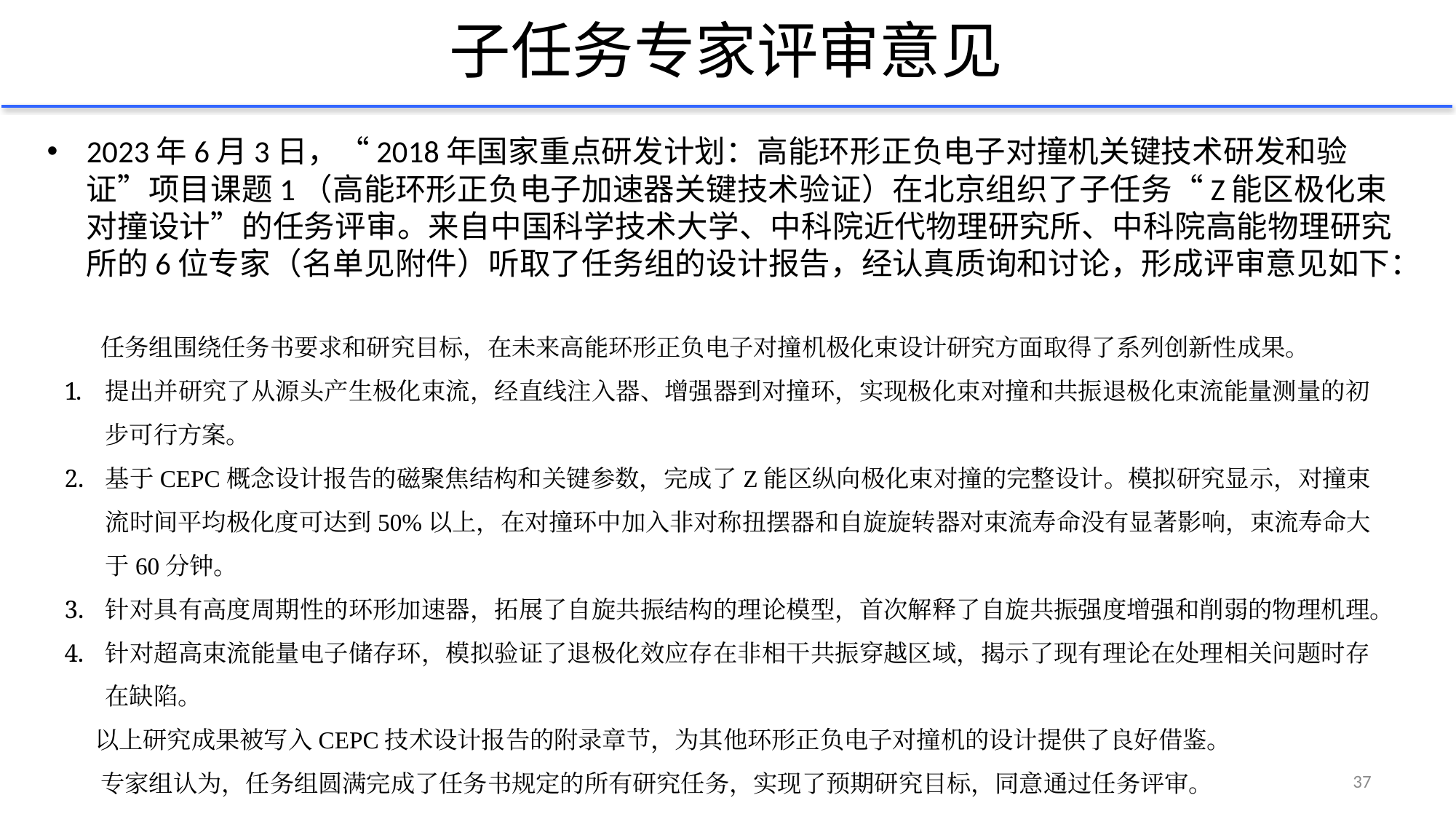

# 子任务专家评审意见
2023年6月3日，“2018年国家重点研发计划：高能环形正负电子对撞机关键技术研发和验证”项目课题1（高能环形正负电子加速器关键技术验证）在北京组织了子任务“Z能区极化束对撞设计”的任务评审。来自中国科学技术大学、中科院近代物理研究所、中科院高能物理研究所的6位专家（名单见附件）听取了任务组的设计报告，经认真质询和讨论，形成评审意见如下：

任务组围绕任务书要求和研究目标，在未来高能环形正负电子对撞机极化束设计研究方面取得了系列创新性成果。
提出并研究了从源头产生极化束流，经直线注入器、增强器到对撞环，实现极化束对撞和共振退极化束流能量测量的初步可行方案。
基于CEPC概念设计报告的磁聚焦结构和关键参数，完成了Z能区纵向极化束对撞的完整设计。模拟研究显示，对撞束流时间平均极化度可达到50%以上，在对撞环中加入非对称扭摆器和自旋旋转器对束流寿命没有显著影响，束流寿命大于60分钟。
针对具有高度周期性的环形加速器，拓展了自旋共振结构的理论模型，首次解释了自旋共振强度增强和削弱的物理机理。
针对超高束流能量电子储存环，模拟验证了退极化效应存在非相干共振穿越区域，揭示了现有理论在处理相关问题时存在缺陷。
    以上研究成果被写入CEPC技术设计报告的附录章节，为其他环形正负电子对撞机的设计提供了良好借鉴。
专家组认为，任务组圆满完成了任务书规定的所有研究任务，实现了预期研究目标，同意通过任务评审。
37